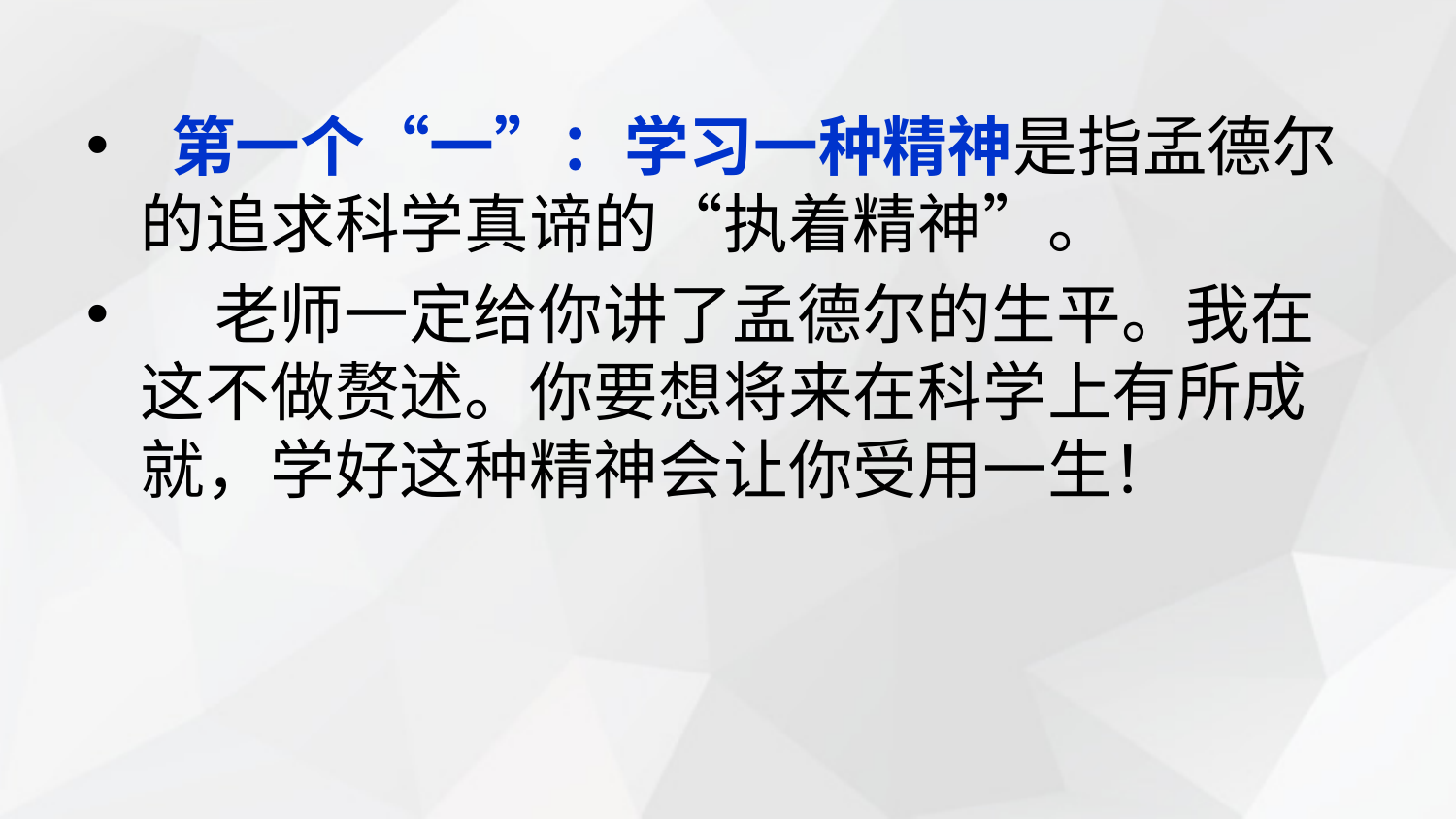

第一个“一”：学习一种精神是指孟德尔的追求科学真谛的“执着精神”。
    老师一定给你讲了孟德尔的生平。我在这不做赘述。你要想将来在科学上有所成就，学好这种精神会让你受用一生！